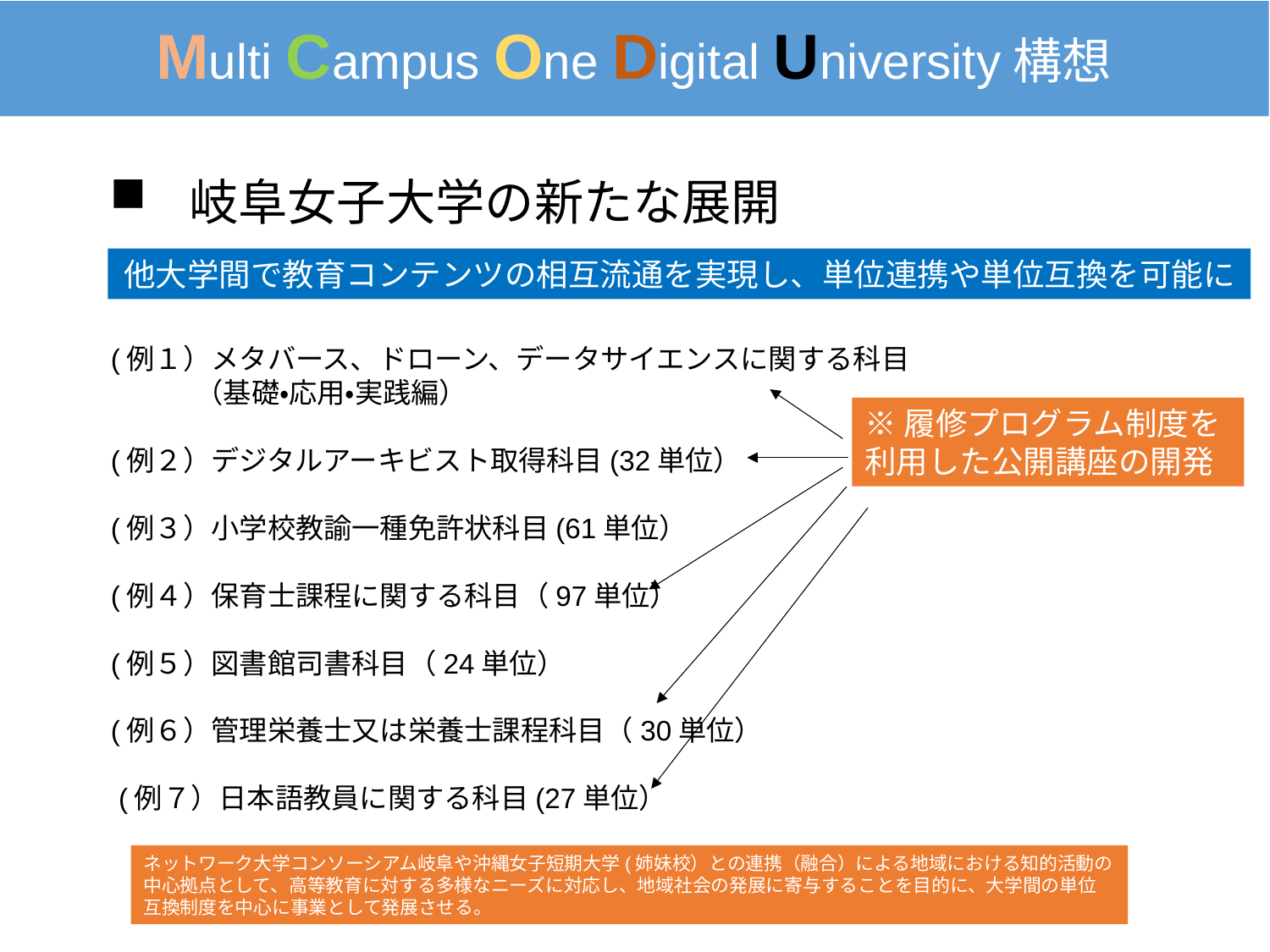

Multi Campus One Digital University構想
岐阜女子大学の新たな展開
他大学間で教育コンテンツの相互流通を実現し、単位連携や単位互換を可能に
(例１）メタバース、ドローン、データサイエンスに関する科目
　　　（基礎・応用・実践編）

(例２）デジタルアーキビスト取得科目(32単位）

(例３）小学校教諭一種免許状科目(61単位）

(例４）保育士課程に関する科目（97単位）

(例５）図書館司書科目（24単位）

(例６）管理栄養士又は栄養士課程科目（30単位）

 (例７）日本語教員に関する科目(27単位）
※履修プログラム制度を利用した公開講座の開発
ネットワーク大学コンソーシアム岐阜や沖縄女子短期大学(姉妹校）との連携（融合）による地域における知的活動の中心拠点として、高等教育に対する多様なニーズに対応し、地域社会の発展に寄与することを目的に、大学間の単位互換制度を中心に事業として発展させる。